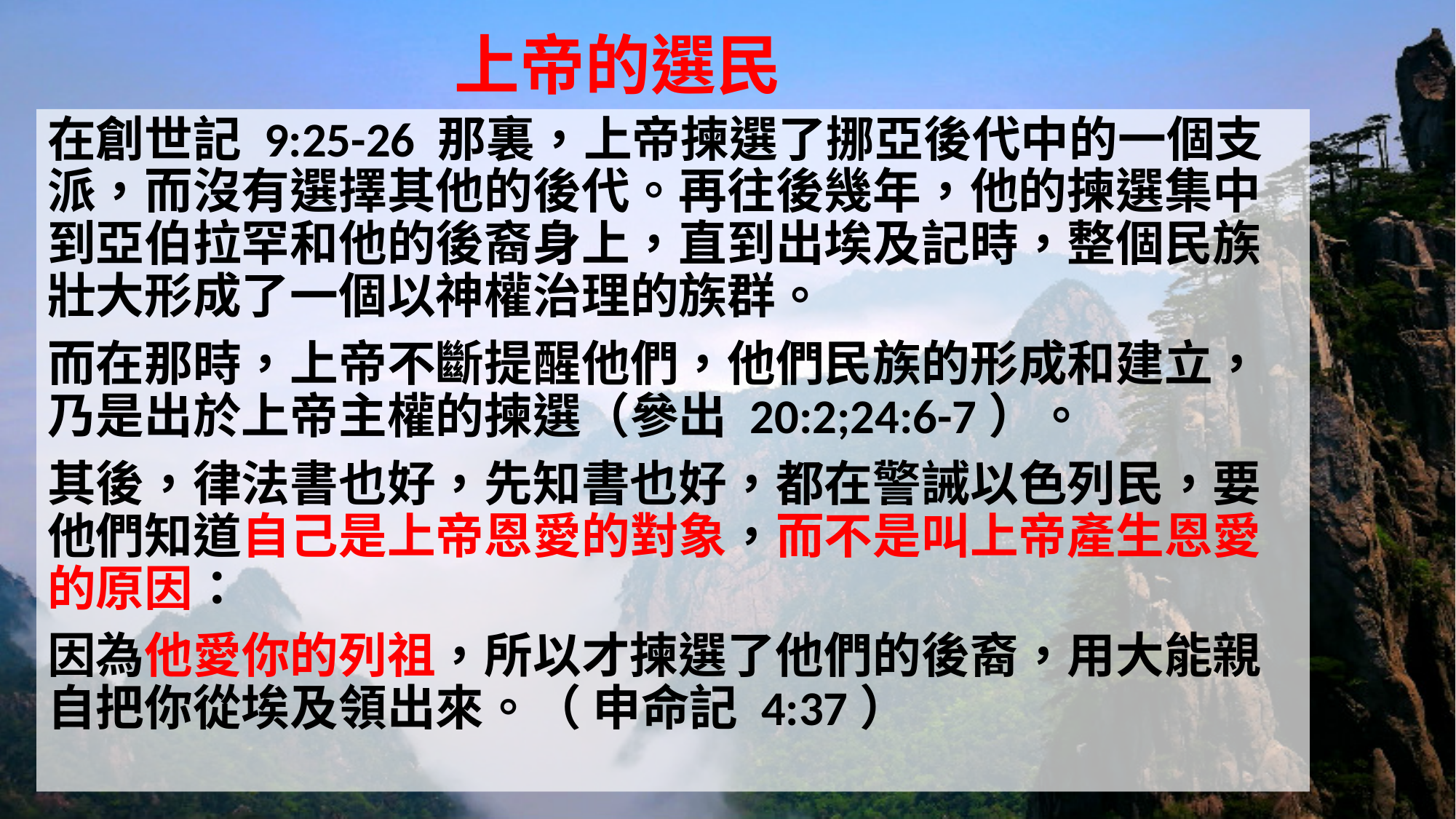

# 上帝的選民
在創世記 9:25-26 那裏，上帝揀選了挪亞後代中的一個支派，而沒有選擇其他的後代。再往後幾年，他的揀選集中到亞伯拉罕和他的後裔身上，直到出埃及記時，整個民族壯大形成了一個以神權治理的族群。
而在那時，上帝不斷提醒他們，他們民族的形成和建立，乃是出於上帝主權的揀選（參出 20:2;24:6-7）。
其後，律法書也好，先知書也好，都在警誡以色列民，要他們知道自己是上帝恩愛的對象，而不是叫上帝產生恩愛的原因：
因為他愛你的列祖，所以才揀選了他們的後裔，用大能親自把你從埃及領出來。（ 申命記 4:37）